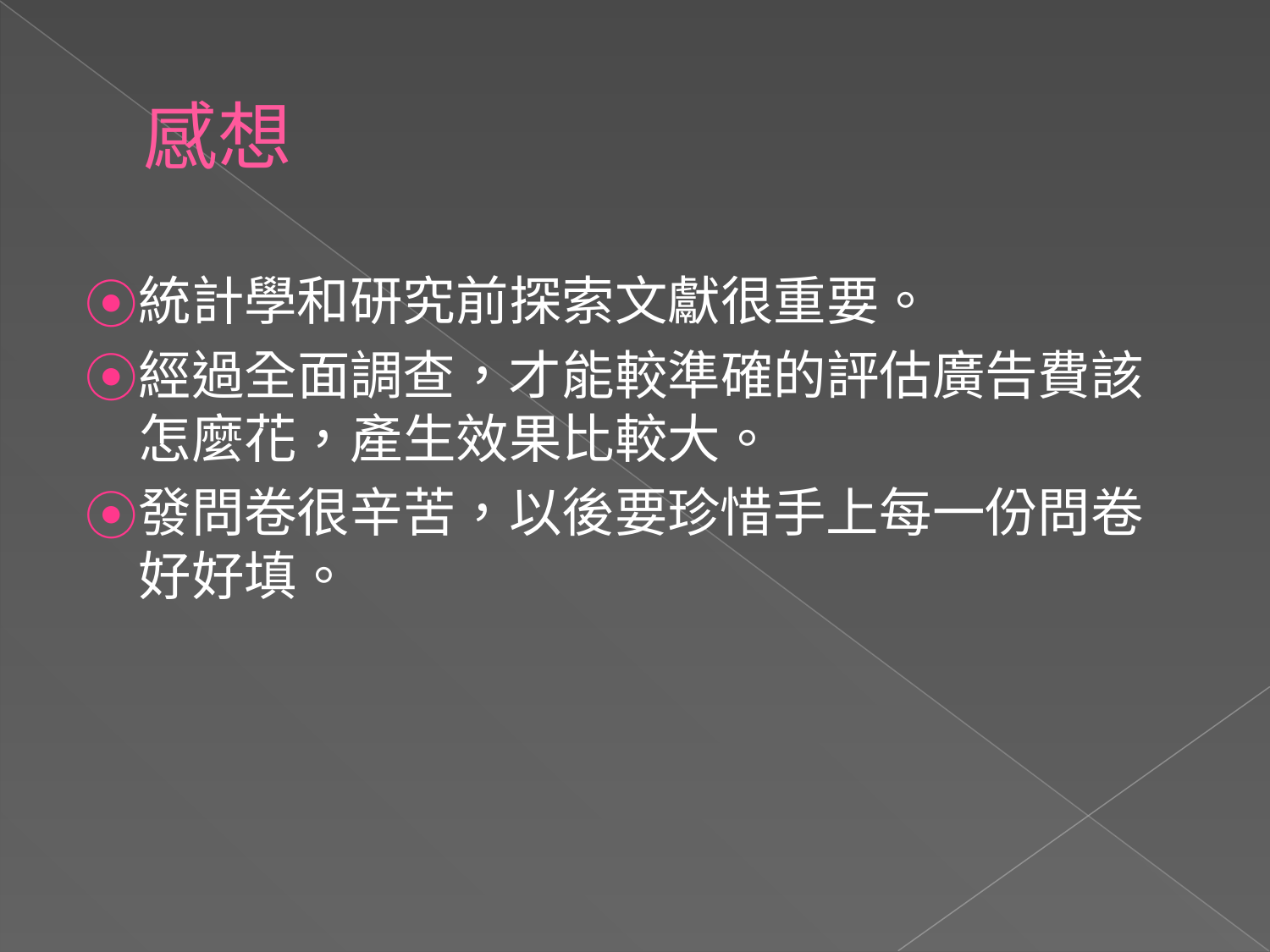

# 感想
統計學和研究前探索文獻很重要。
經過全面調查，才能較準確的評估廣告費該怎麼花，產生效果比較大。
發問卷很辛苦，以後要珍惜手上每一份問卷好好填。